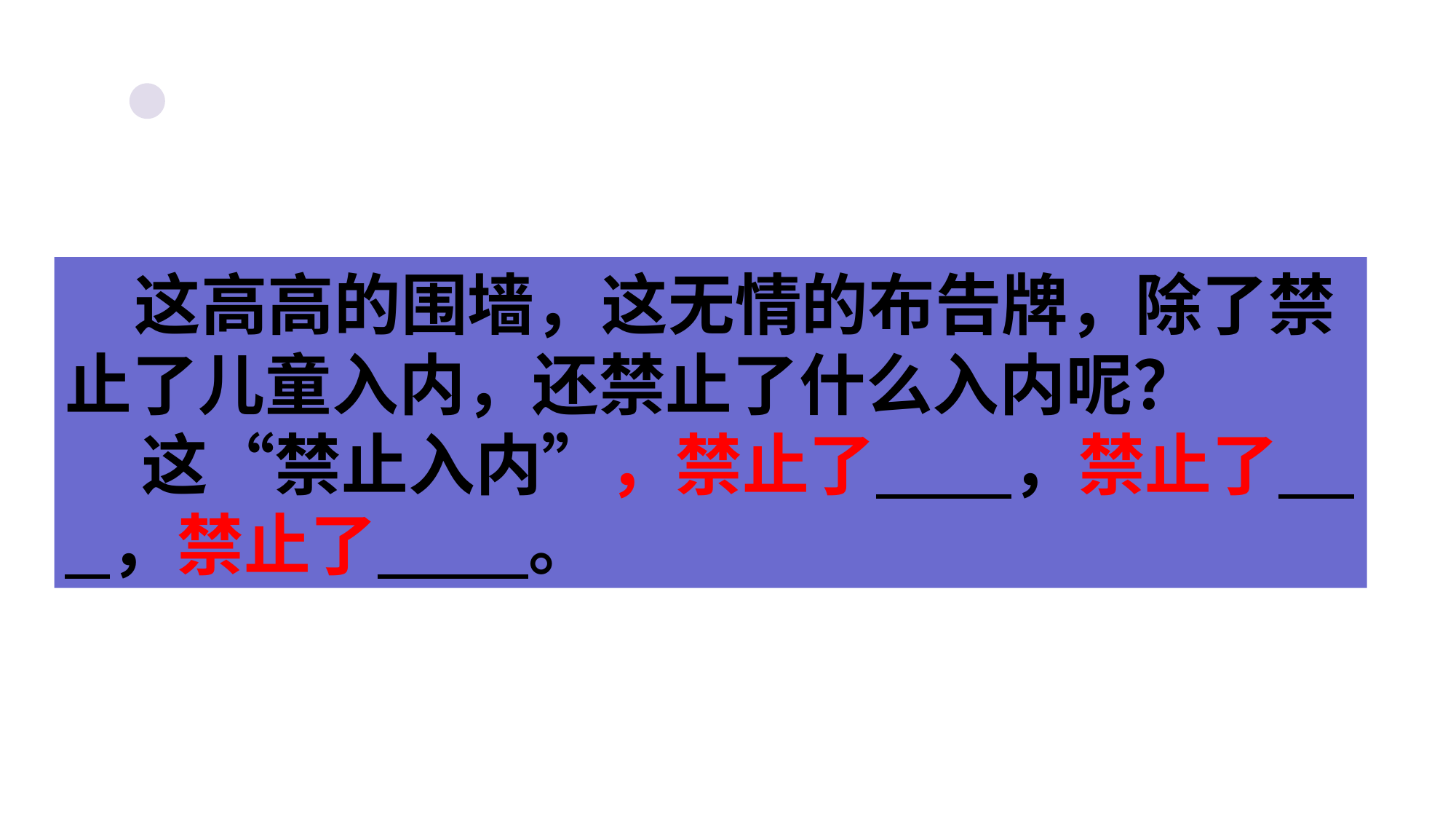

这高高的围墙，这无情的布告牌，除了禁止了儿童入内，还禁止了什么入内呢？
    这“禁止入内”，禁止了         ，禁止了         ，禁止了          。